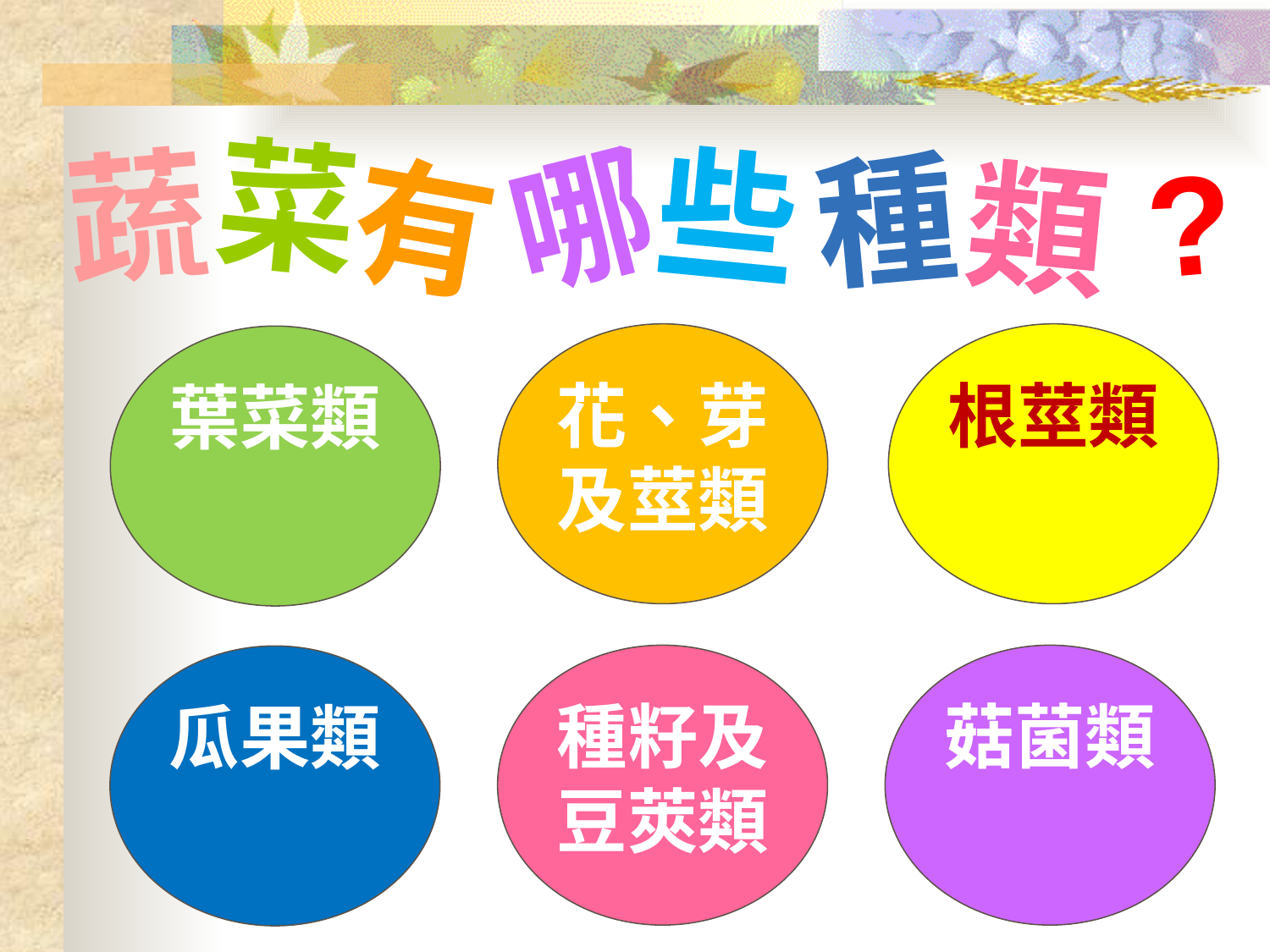

菜
些
蔬
哪
種
?
有
類
花、芽
及莖類
根莖類
葉菜類
種籽及
豆莢類
菇菌類
瓜果類